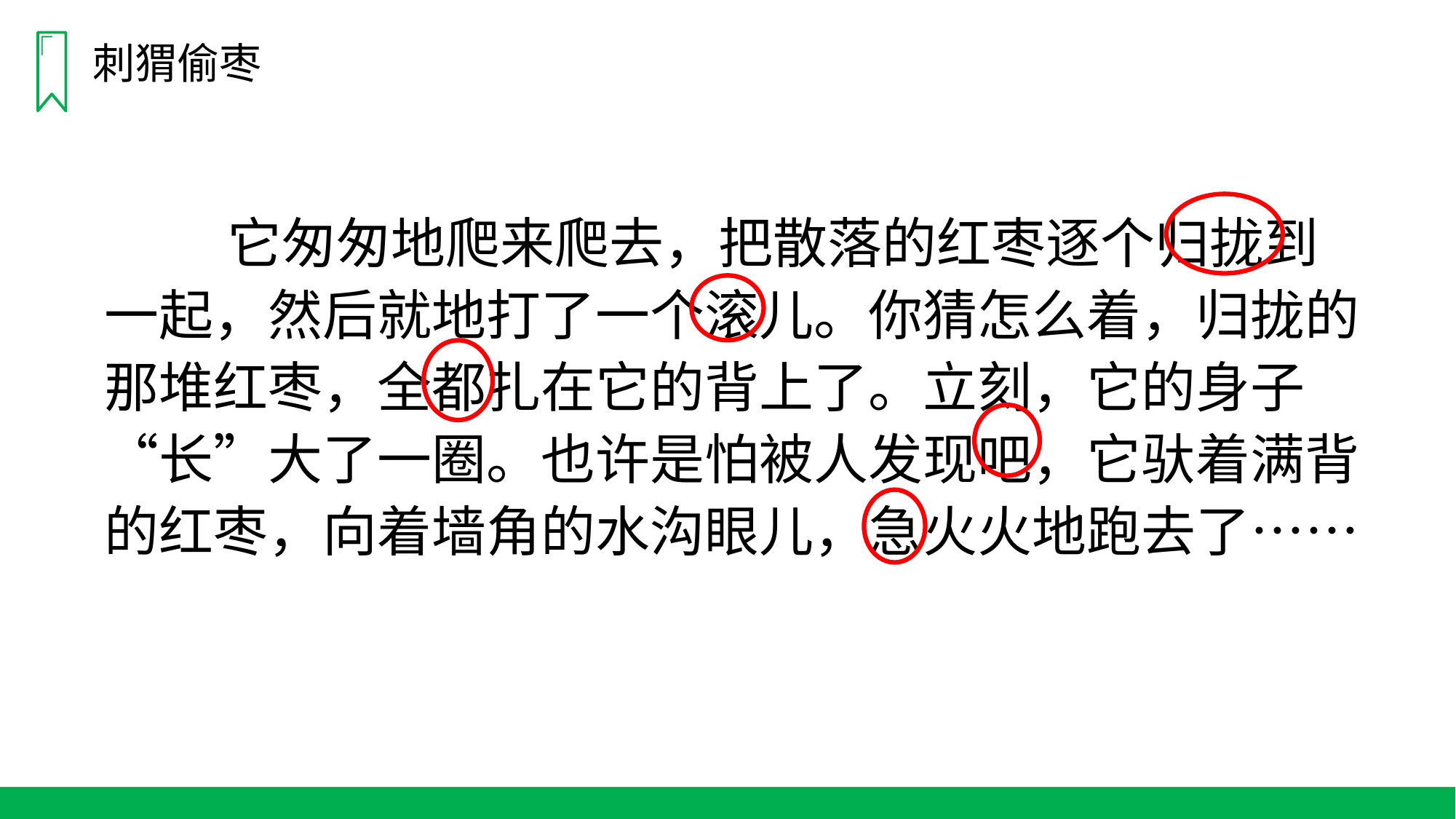

刺猬偷枣

         它匆匆地爬来爬去，把散落的红枣逐个归拢到一起，然后就地打了一个滚儿。你猜怎么着，归拢的那堆红枣，全都扎在它的背上了。立刻，它的身子“长”大了一圈。也许是怕被人发现吧，它驮着满背的红枣，向着墙角的水沟眼儿，急火火地跑去了……